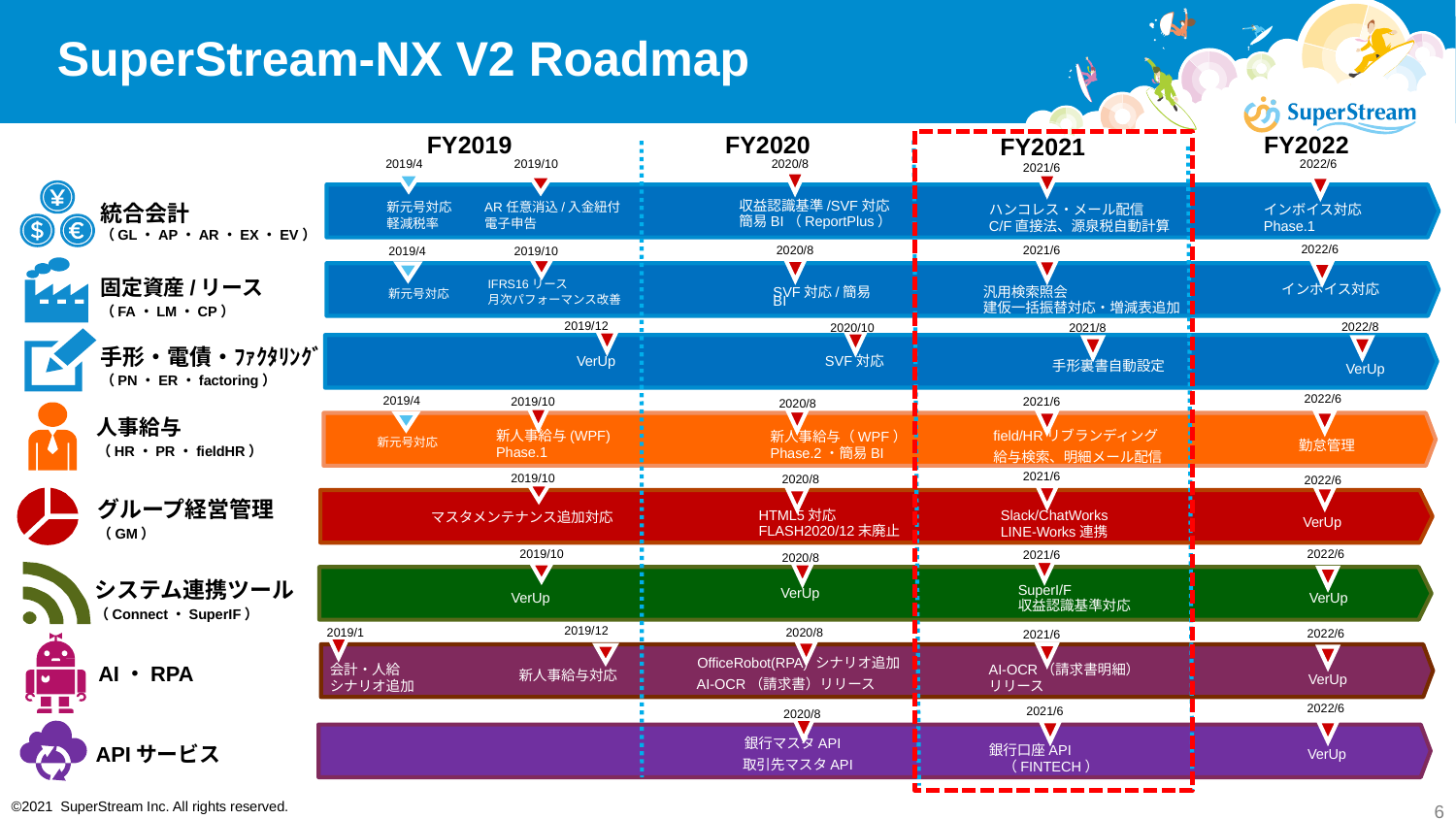

# SuperStream-NX V2 Roadmap
FY2020
FY2019
FY2022
FY2021

2022/6
2020/8
2019/4
2019/10
2021/6

統合会計
（GL・AP・AR・EX・EV）
収益認識基準/SVF対応
簡易BI（ReportPlus）
新元号対応
軽減税率
AR任意消込/入金紐付
電子申告
ハンコレス・メール配信
C/F直接法、源泉税自動計算
インボイス対応
Phase.1
2022/6
2020/8
2021/6
2019/10
2019/4

IFRS16リース
月次パフォーマンス改善
固定資産/リース
（FA・LM・CP）
新元号対応
汎用検索照会
建仮一括振替対応・増減表追加
インボイス対応
SVF対応/簡易BI
2019/12
2022/8
2021/8
2020/10

手形・電債・ﾌｧｸﾀﾘﾝｸﾞ
（PN・ER・factoring）
VerUp
SVF対応
手形裏書自動設定
VerUp
2022/6
2019/4
2021/6
2019/10
2020/8

field/HRリブランディング
給与検索、明細メール配信

人事給与
（HR・PR・fieldHR）

新人事給与(WPF)
Phase.1
新人事給与（WPF）
Phase.2・簡易BI
新元号対応
勤怠管理
2021/6
2019/10
2020/8
2022/6

グループ経営管理
（GM）
HTML5対応
FLASH2020/12末廃止
Slack/ChatWorks
LINE-Works連携
マスタメンテナンス追加対応
VerUp
2022/6
2019/10
2021/6
2020/8

SuperI/F
収益認識基準対応
システム連携ツール
（Connect・SuperIF）

VerUp
VerUp
VerUp

2019/12
2019/1
2020/8

2022/6
2021/6

OfficeRobot(RPA) シナリオ追加
会計・人給
シナリオ追加
AI-OCR（請求書明細）
リリース
AI・RPA
新人事給与対応
VerUp
AI-OCR（請求書）リリース
2022/6
2021/6
2020/8

銀行マスタAPI
銀行口座API
　（FINTECH）
APIサービス
VerUp
取引先マスタAPI
©2021  SuperStream Inc. All rights reserved.
6